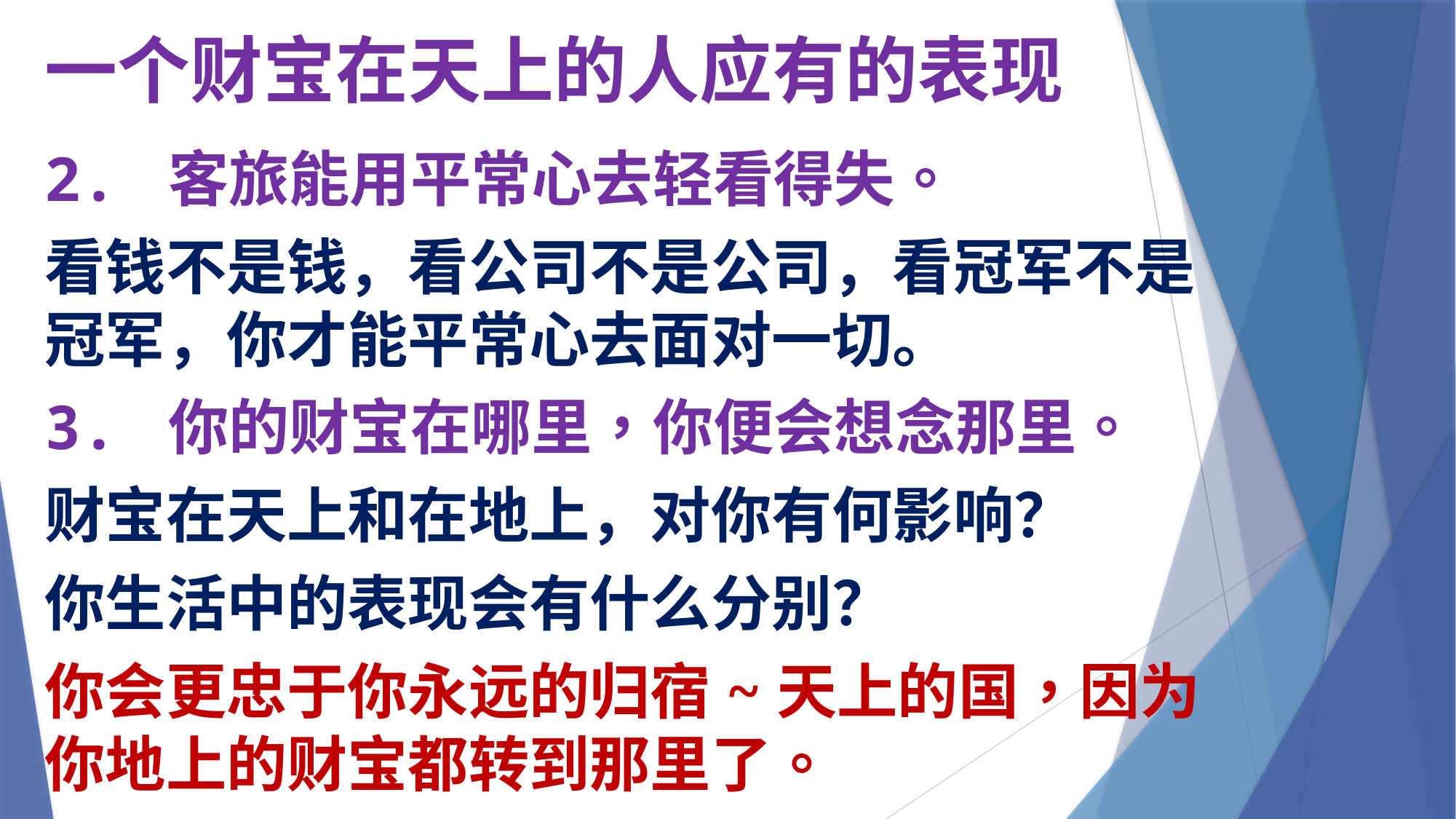

# 一个财宝在天上的人应有的表现
2. 客旅能用平常心去轻看得失。
看钱不是钱，看公司不是公司，看冠军不是冠军，你才能平常心去面对一切。
3. 你的财宝在哪里，你便会想念那里。
财宝在天上和在地上，对你有何影响？
你生活中的表现会有什么分别？
你会更忠于你永远的归宿~天上的国，因为你地上的财宝都转到那里了。